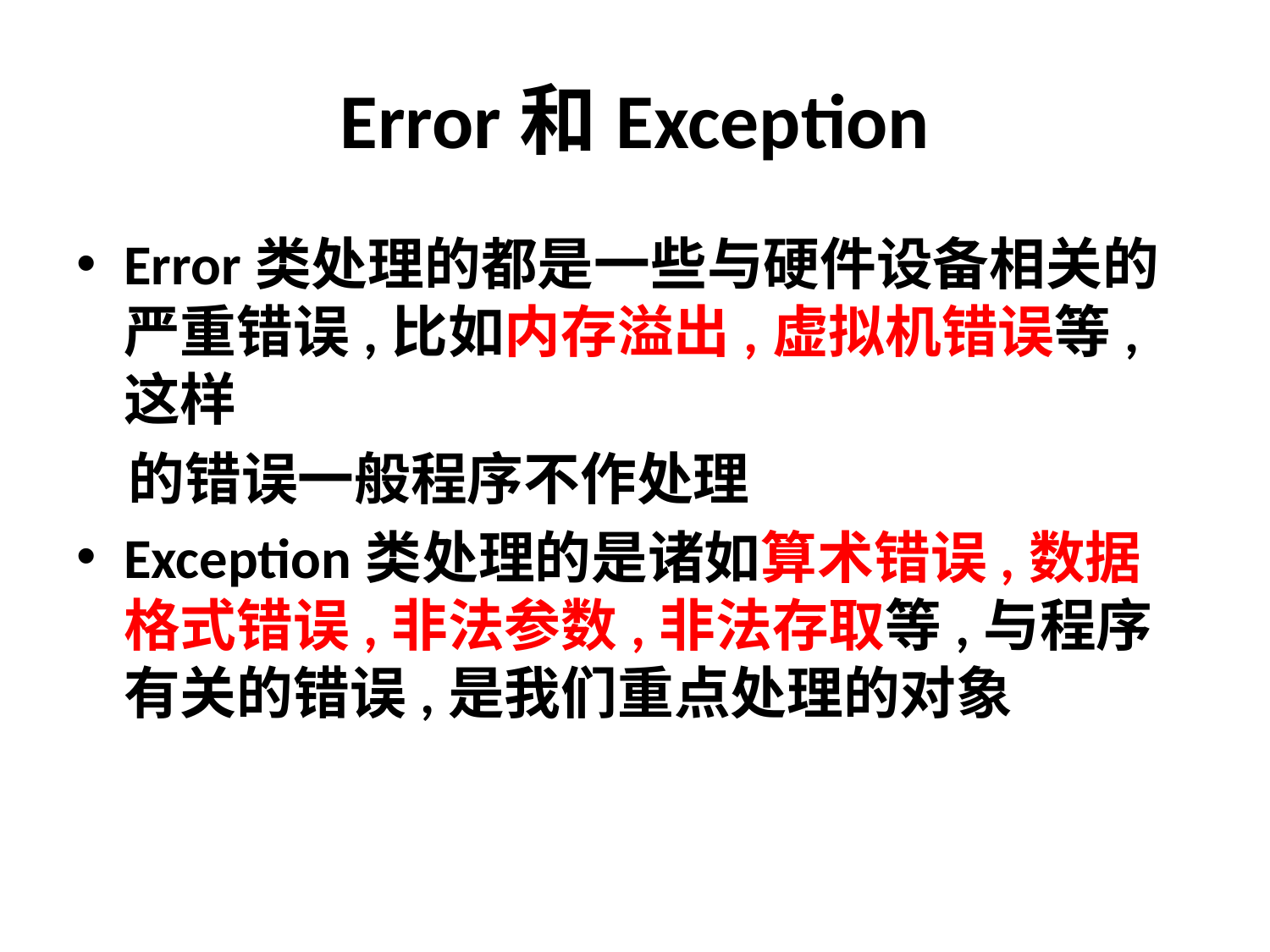

# Error和Exception
Error类处理的都是一些与硬件设备相关的严重错误,比如内存溢出,虚拟机错误等,这样
   的错误一般程序不作处理
Exception类处理的是诸如算术错误,数据格式错误,非法参数,非法存取等,与程序有关的错误,是我们重点处理的对象